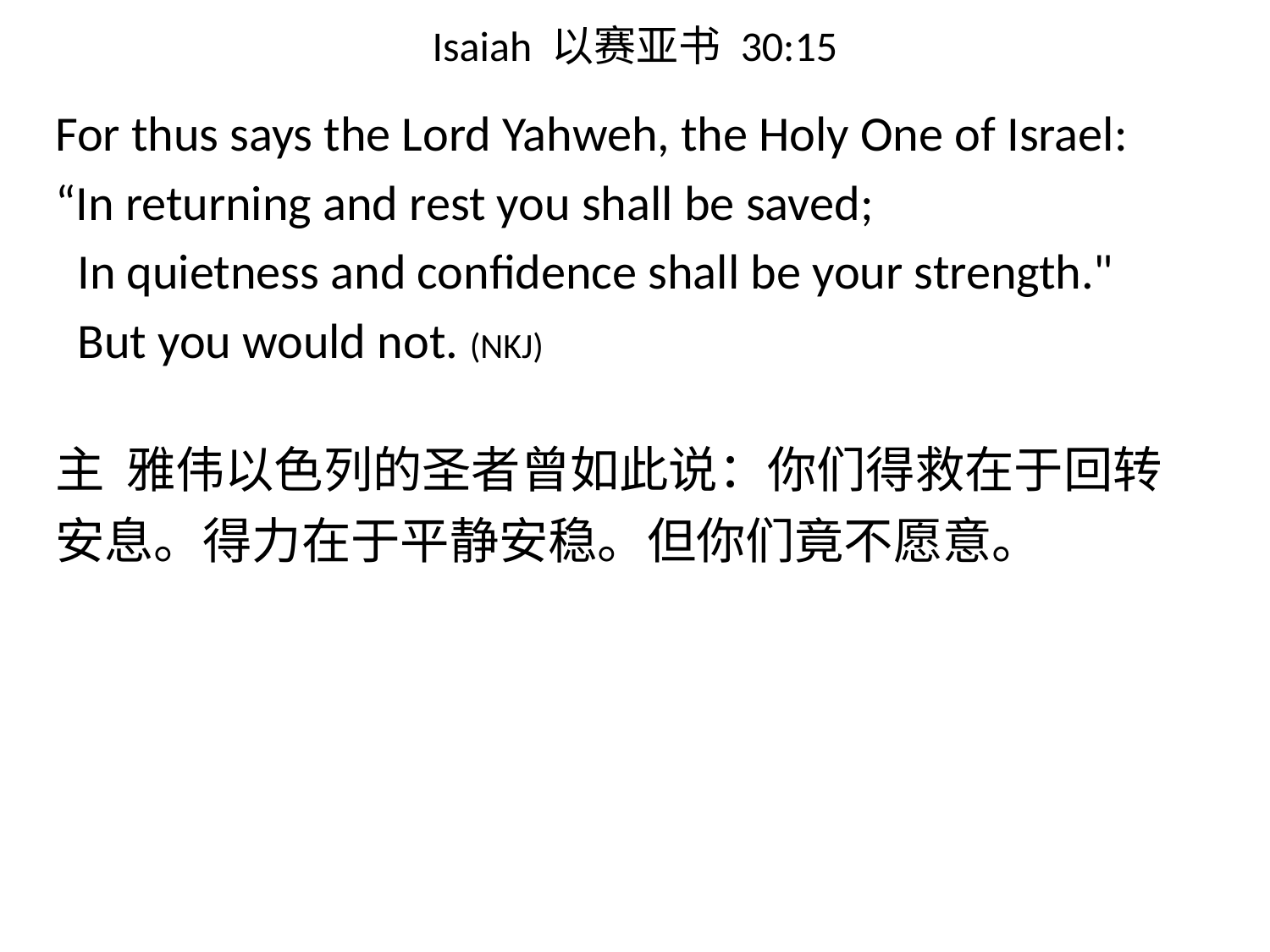

# Isaiah 以赛亚书 30:15
For thus says the Lord Yahweh, the Holy One of Israel:
“In returning and rest you shall be saved;
  In quietness and confidence shall be your strength."
  But you would not. (NKJ)

主  雅伟以色列的圣者曾如此说：你们得救在于回转 安息。得力在于平静安稳。但你们竟不愿意。